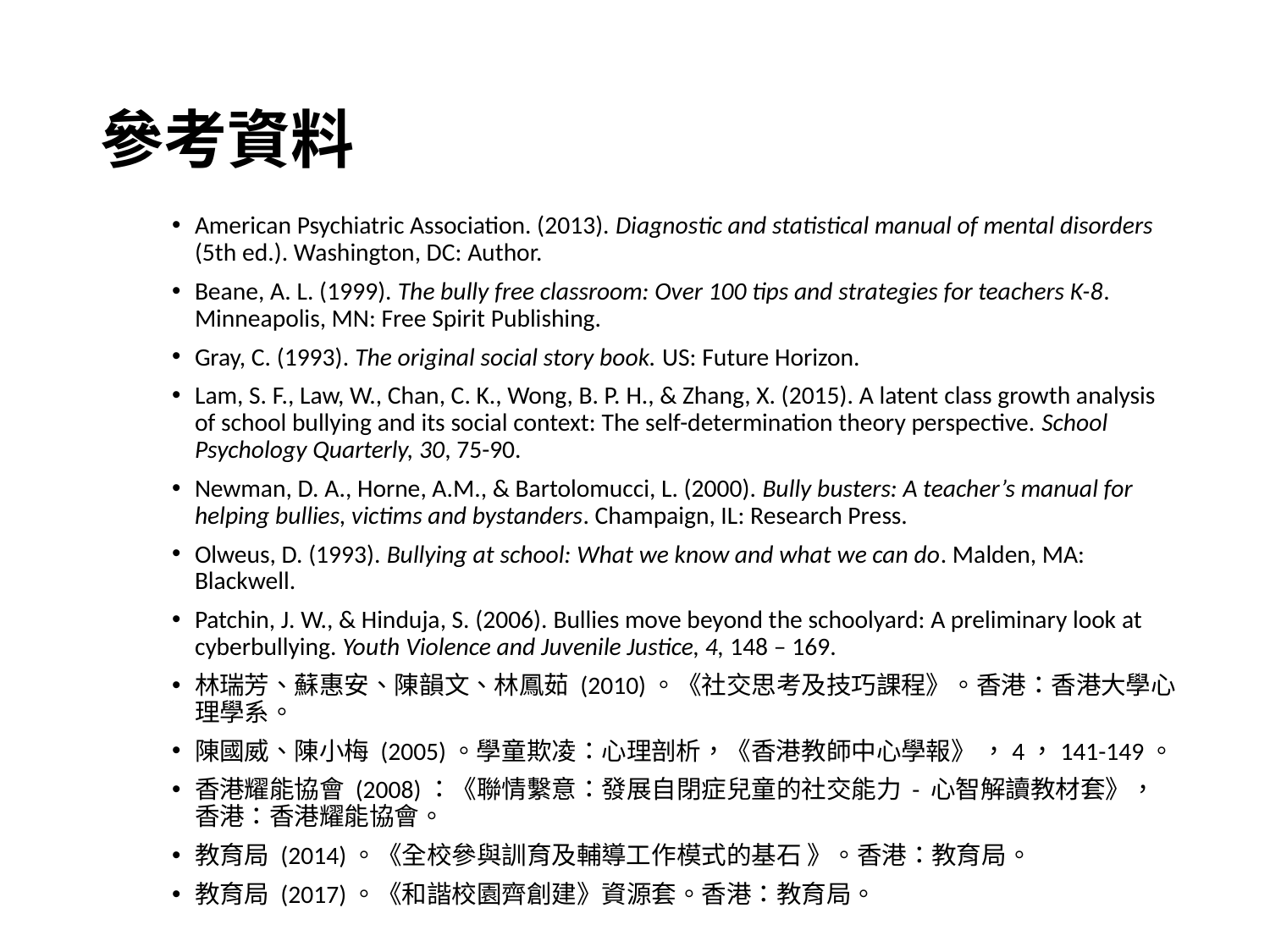

# 參考資料
American Psychiatric Association. (2013). Diagnostic and statistical manual of mental disorders (5th ed.). Washington, DC: Author.
Beane, A. L. (1999). The bully free classroom: Over 100 tips and strategies for teachers K-8. Minneapolis, MN: Free Spirit Publishing.
Gray, C. (1993). The original social story book. US: Future Horizon.
Lam, S. F., Law, W., Chan, C. K., Wong, B. P. H., & Zhang, X. (2015). A latent class growth analysis of school bullying and its social context: The self-determination theory perspective. School Psychology Quarterly, 30, 75-90.
Newman, D. A., Horne, A.M., & Bartolomucci, L. (2000). Bully busters: A teacher’s manual for helping bullies, victims and bystanders. Champaign, IL: Research Press.
Olweus, D. (1993). Bullying at school: What we know and what we can do. Malden, MA: Blackwell.
Patchin, J. W., & Hinduja, S. (2006). Bullies move beyond the schoolyard: A preliminary look at cyberbullying. Youth Violence and Juvenile Justice, 4, 148 – 169.
林瑞芳、蘇惠安、陳韻文、林鳳茹 (2010)。《社交思考及技巧課程》。香港：香港大學心理學系。
陳國威、陳小梅 (2005)。學童欺凌：心理剖析，《香港教師中心學報》 ，4，141-149。
香港耀能協會 (2008)：《聯情繫意：發展自閉症兒童的社交能力 - 心智解讀教材套》，香港：香港耀能協會。
教育局 (2014)。《全校參與訓育及輔導工作模式的基石 》。香港：教育局。
教育局 (2017)。《和諧校園齊創建》資源套。香港：教育局。